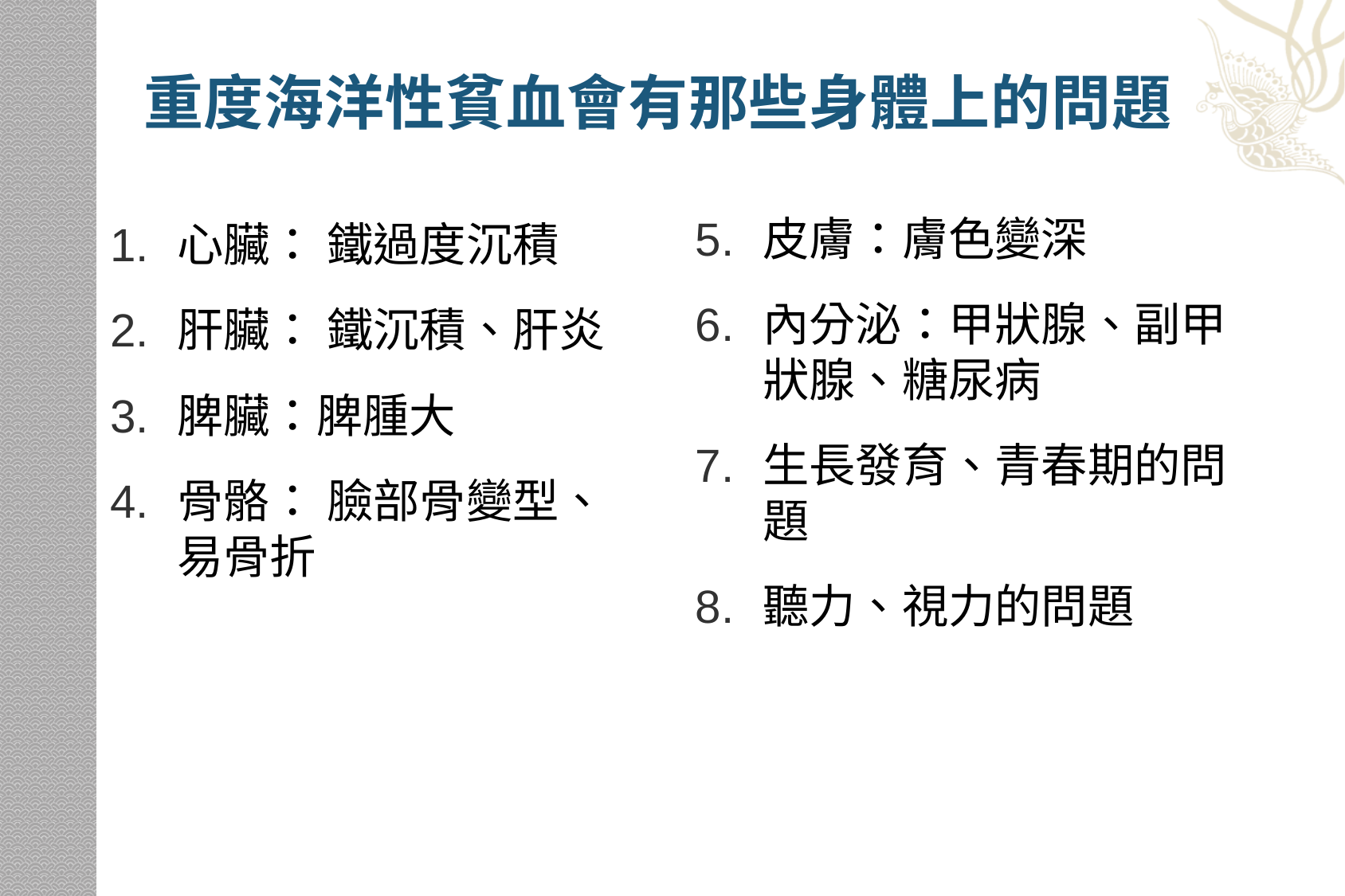

# 重度海洋性貧血會有那些身體上的問題
皮膚：膚色變深
內分泌：甲狀腺、副甲狀腺、糖尿病
生長發育、青春期的問題
聽力、視力的問題

心臟： 鐵過度沉積
肝臟： 鐵沉積、肝炎
脾臟：脾腫大
骨骼： 臉部骨變型、易骨折